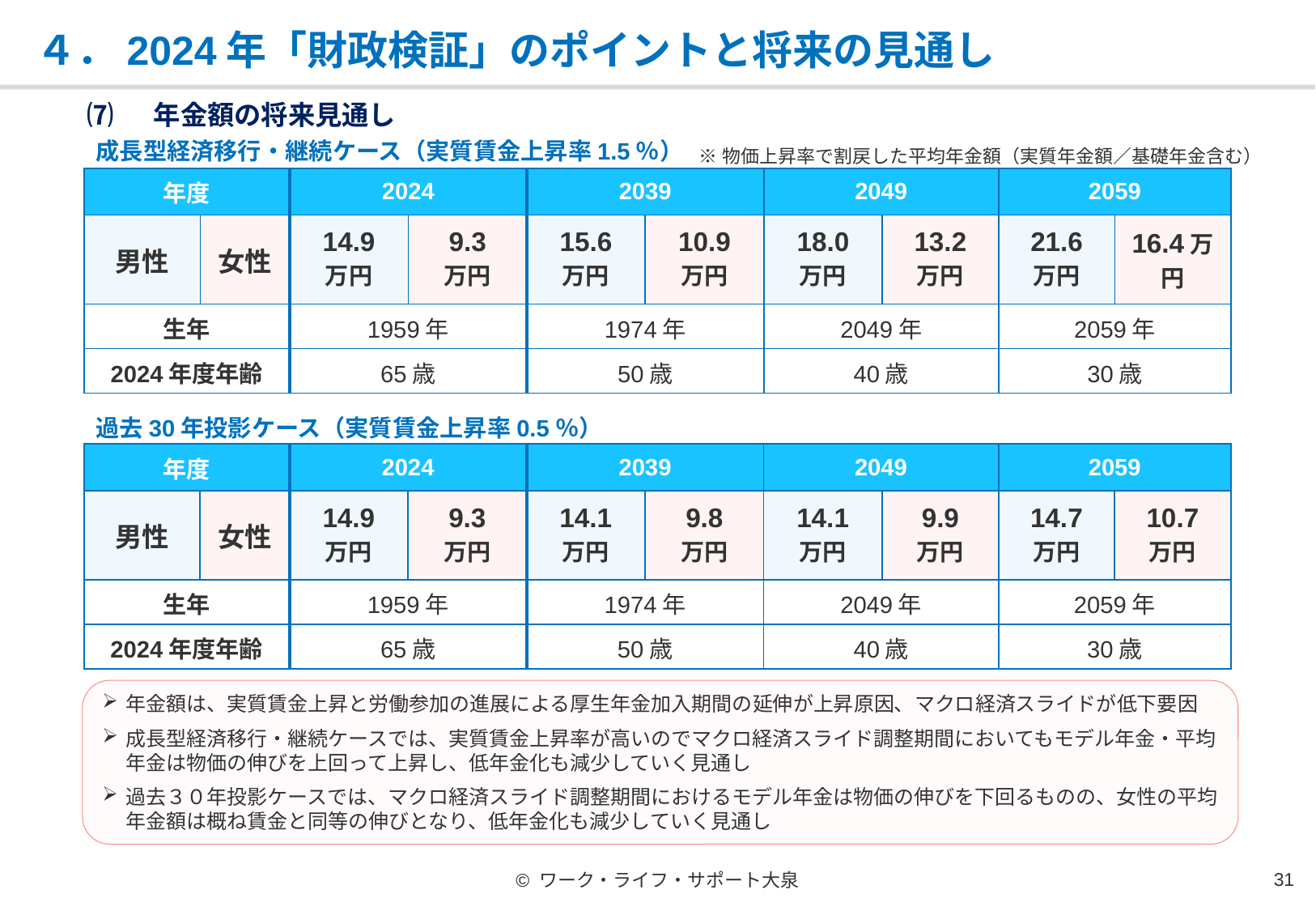

# ４．2024年「財政検証」のポイントと将来の見通し
⑺　 年金額の将来見通し
成長型経済移行・継続ケース（実質賃金上昇率1.5％）
※物価上昇率で割戻した平均年金額（実質年金額／基礎年金含む）
| 年度 |  | 2024 |  | 2039 |  | 2049 |  | 2059 |  |
| --- | --- | --- | --- | --- | --- | --- | --- | --- | --- |
| 男性 | 女性 | 14.9 万円 | 9.3 万円 | 15.6 万円 | 10.9 万円 | 18.0 万円 | 13.2 万円 | 21.6 万円 | 16.4万円 |
| 生年 |  | 1959年 |  | 1974年 |  | 2049年 |  | 2059年 |  |
| 2024年度年齢 |  | 65歳 |  | 50歳 |  | 40歳 |  | 30歳 |  |
過去30年投影ケース（実質賃金上昇率0.5％）
| 年度 |  | 2024 |  | 2039 |  | 2049 |  | 2059 |  |
| --- | --- | --- | --- | --- | --- | --- | --- | --- | --- |
| 男性 | 女性 | 14.9 万円 | 9.3 万円 | 14.1 万円 | 9.8 万円 | 14.1 万円 | 9.9 万円 | 14.7 万円 | 10.7 万円 |
| 生年 |  | 1959年 |  | 1974年 |  | 2049年 |  | 2059年 |  |
| 2024年度年齢 |  | 65歳 |  | 50歳 |  | 40歳 |  | 30歳 |  |
年金額は、実質賃金上昇と労働参加の進展による厚生年金加入期間の延伸が上昇原因、マクロ経済スライドが低下要因

成長型経済移行・継続ケースでは、実質賃金上昇率が高いのでマクロ経済スライド調整期間においてもモデル年金・平均年金は物価の伸びを上回って上昇し、低年金化も減少していく見通し

過去３０年投影ケースでは、マクロ経済スライド調整期間におけるモデル年金は物価の伸びを下回るものの、女性の平均年金額は概ね賃金と同等の伸びとなり、低年金化も減少していく見通し
© ワーク・ライフ・サポート大泉
31